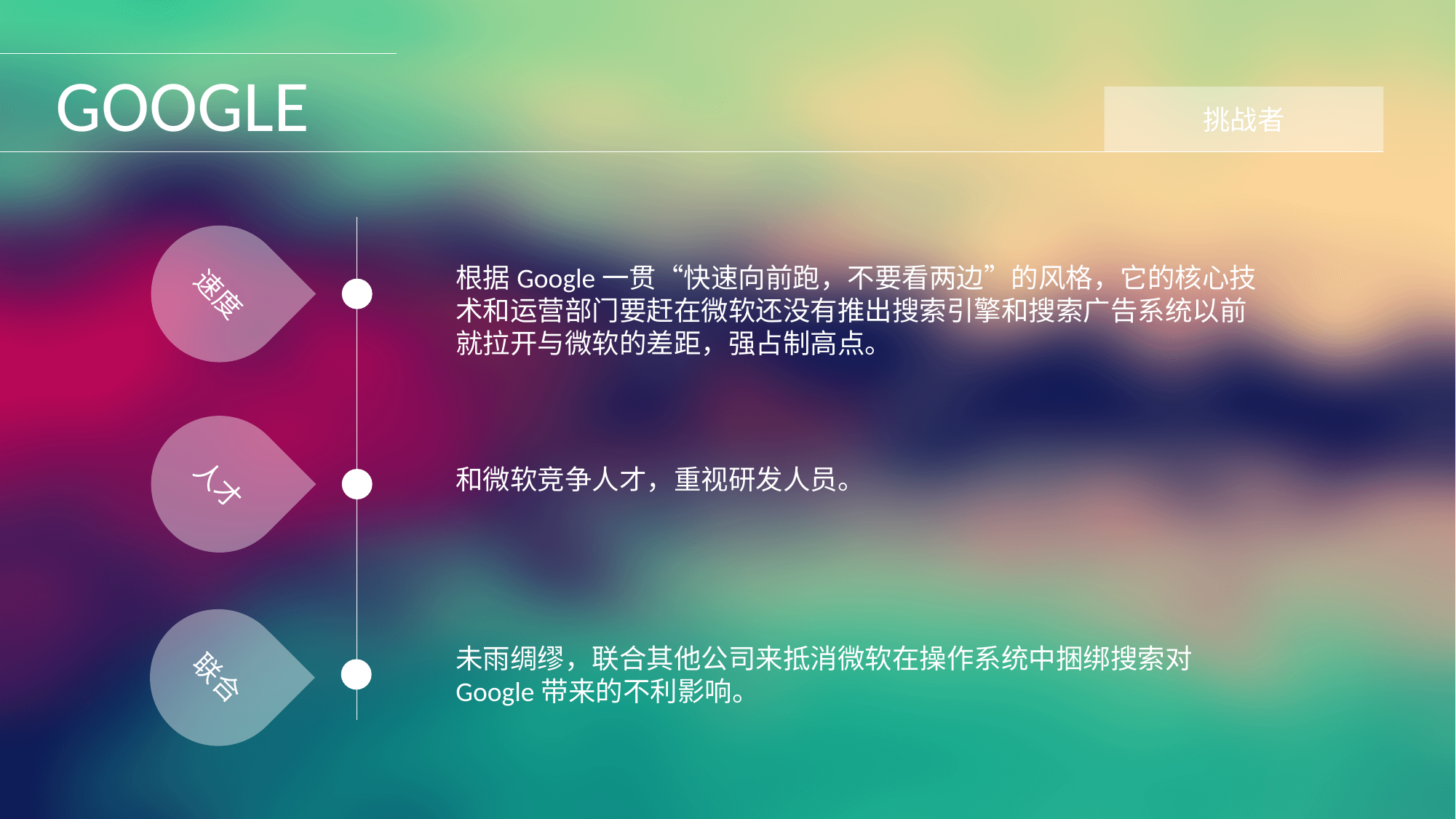

GOOGLE
挑战者

速度
人才
联合
根据Google一贯“快速向前跑，不要看两边”的风格，它的核心技术和运营部门要赶在微软还没有推出搜索引擎和搜索广告系统以前就拉开与微软的差距，强占制高点。
和微软竞争人才，重视研发人员。
未雨绸缪，联合其他公司来抵消微软在操作系统中捆绑搜索对Google带来的不利影响。